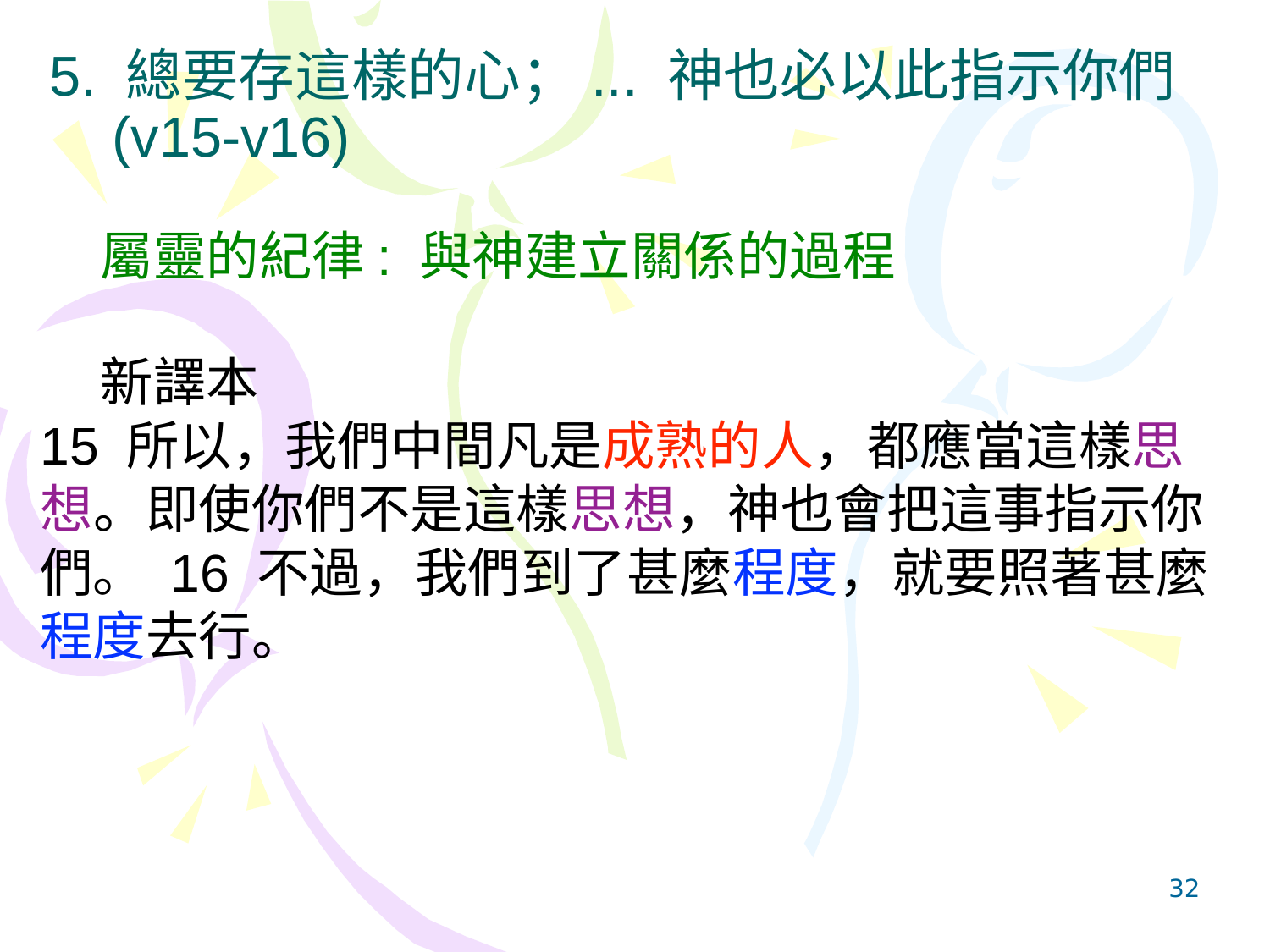

# 5. 總要存這樣的心；... 神也必以此指示你們
    (v15-v16)
    屬靈的紀律: 與神建立關係的過程

    新譯本
15 所以，我們中間凡是成熟的人，都應當這樣思想。即使你們不是這樣思想，神也會把這事指示你們。 16 不過，我們到了甚麼程度，就要照著甚麼程度去行。

32